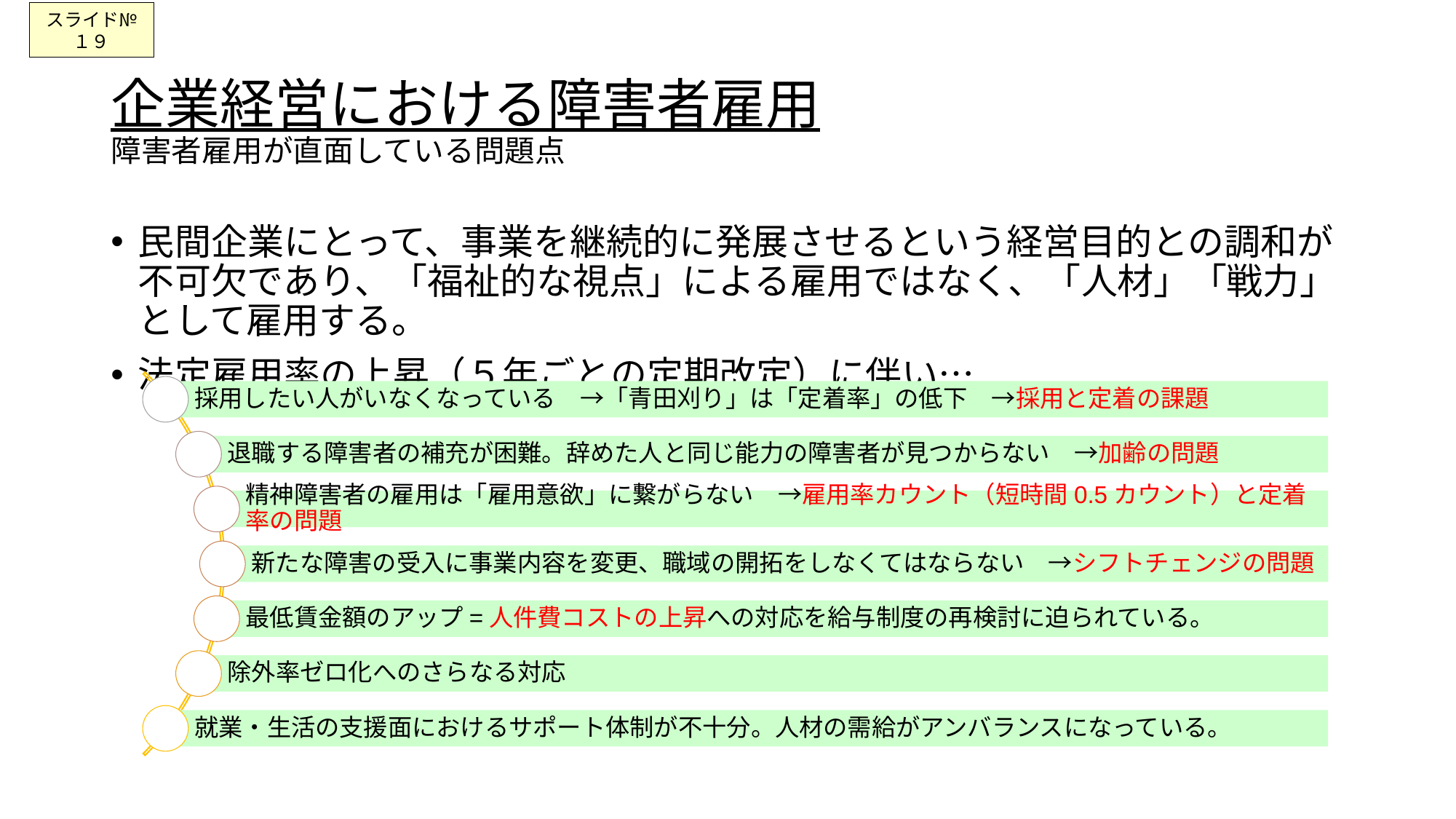

スライド№１９
# 企業経営における障害者雇用 障害者雇用が直面している問題点
民間企業にとって、事業を継続的に発展させるという経営目的との調和が不可欠であり、「福祉的な視点」による雇用ではなく、「人材」「戦力」として雇用する。
法定雇用率の上昇（５年ごとの定期改定）に伴い…
採用したい人がいなくなっている　→「青田刈り」は「定着率」の低下　→採用と定着の課題
退職する障害者の補充が困難。辞めた人と同じ能力の障害者が見つからない　→加齢の問題
精神障害者の雇用は「雇用意欲」に繋がらない　→雇用率カウント（短時間0.5カウント）と定着率の問題
新たな障害の受入に事業内容を変更、職域の開拓をしなくてはならない　→シフトチェンジの問題
最低賃金額のアップ=人件費コストの上昇への対応を給与制度の再検討に迫られている。
除外率ゼロ化へのさらなる対応
就業・生活の支援面におけるサポート体制が不十分。人材の需給がアンバランスになっている。